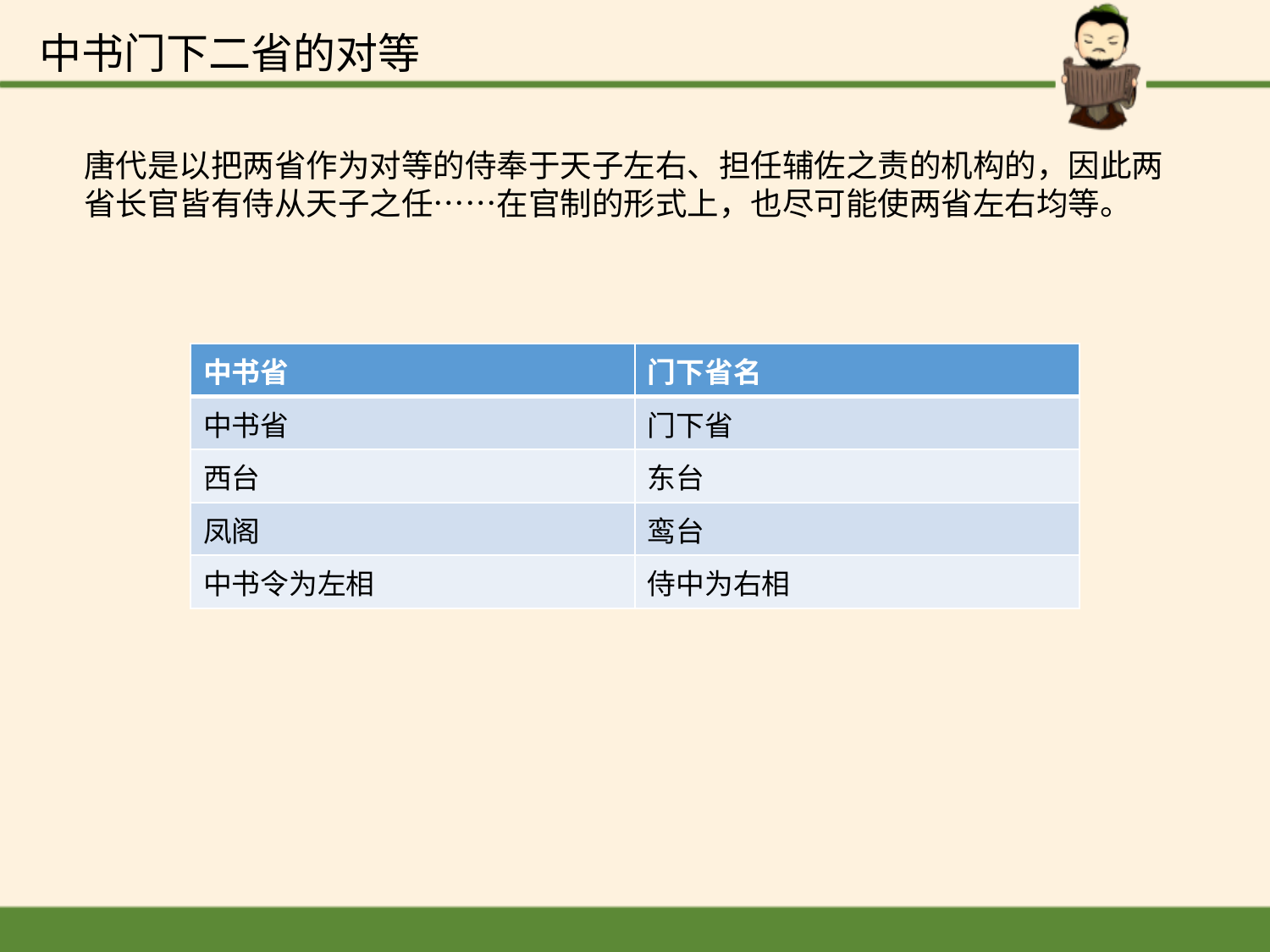

中书门下二省的对等
唐代是以把两省作为对等的侍奉于天子左右、担任辅佐之责的机构的，因此两省长官皆有侍从天子之任……在官制的形式上，也尽可能使两省左右均等。
| 中书省 | 门下省名 |
| --- | --- |
| 中书省 | 门下省 |
| 西台 | 东台 |
| 凤阁 | 鸾台 |
| 中书令为左相 | 侍中为右相 |